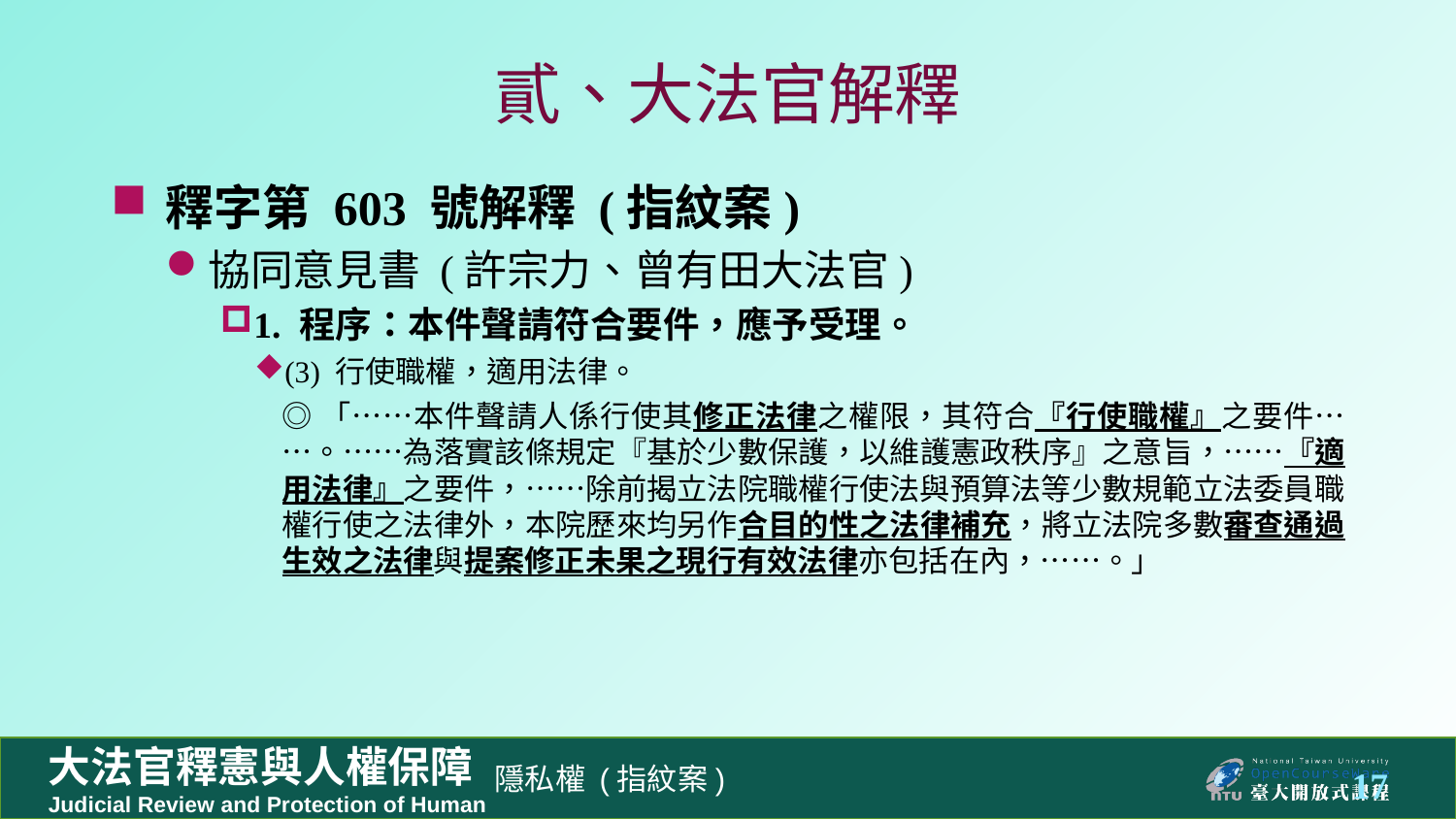

# 貳、大法官解釋
釋字第 603 號解釋 (指紋案)
協同意見書 (許宗力、曾有田大法官)
1. 程序：本件聲請符合要件，應予受理。
(3) 行使職權，適用法律。
◎「……本件聲請人係行使其修正法律之權限，其符合『行使職權』之要件……。……為落實該條規定『基於少數保護，以維護憲政秩序』之意旨，……『適用法律』之要件，……除前揭立法院職權行使法與預算法等少數規範立法委員職權行使之法律外，本院歷來均另作合目的性之法律補充，將立法院多數審查通過生效之法律與提案修正未果之現行有效法律亦包括在內，……。」